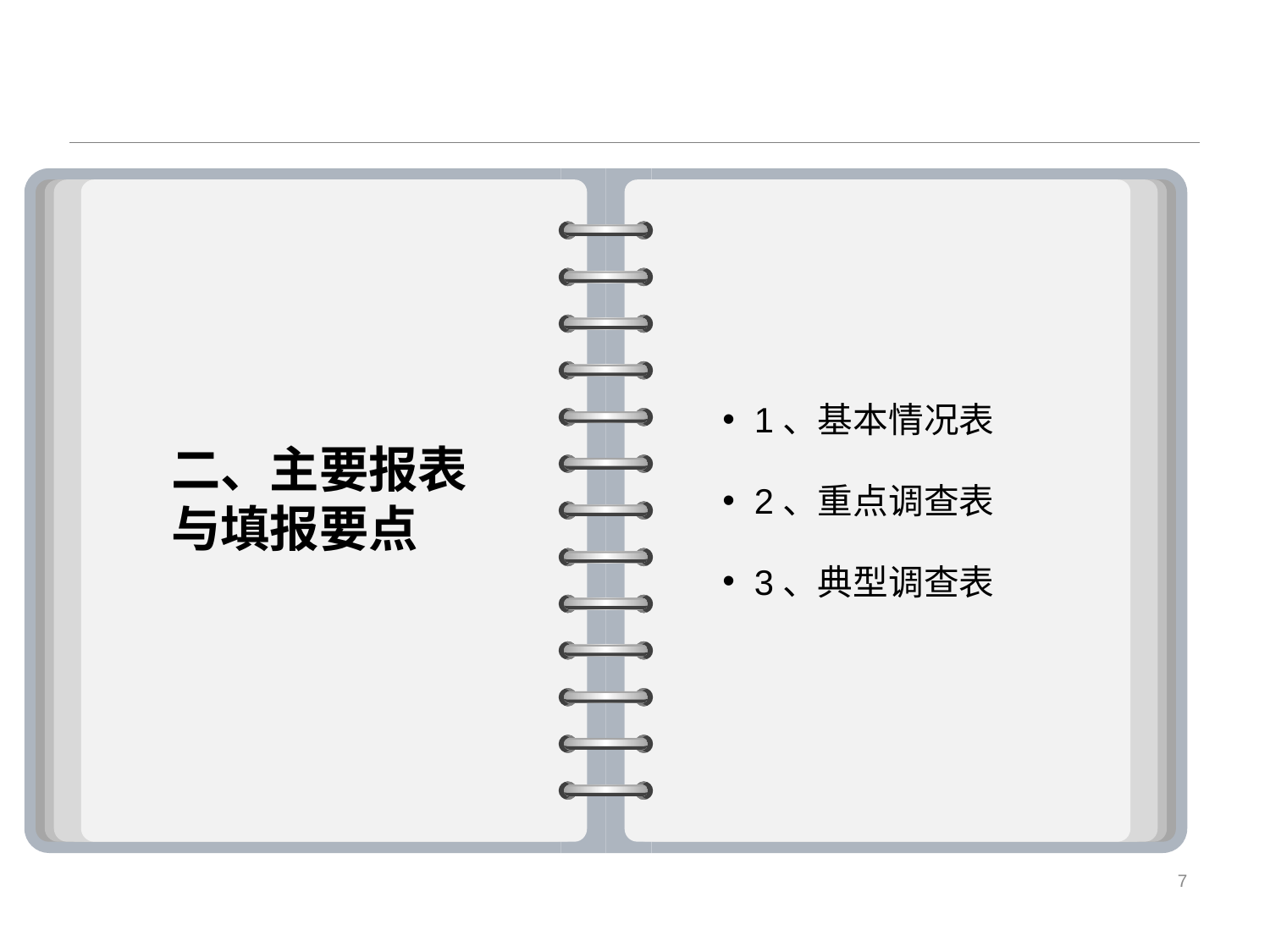

#

二、主要报表
与填报要点
1、基本情况表
2、重点调查表
3、典型调查表
7